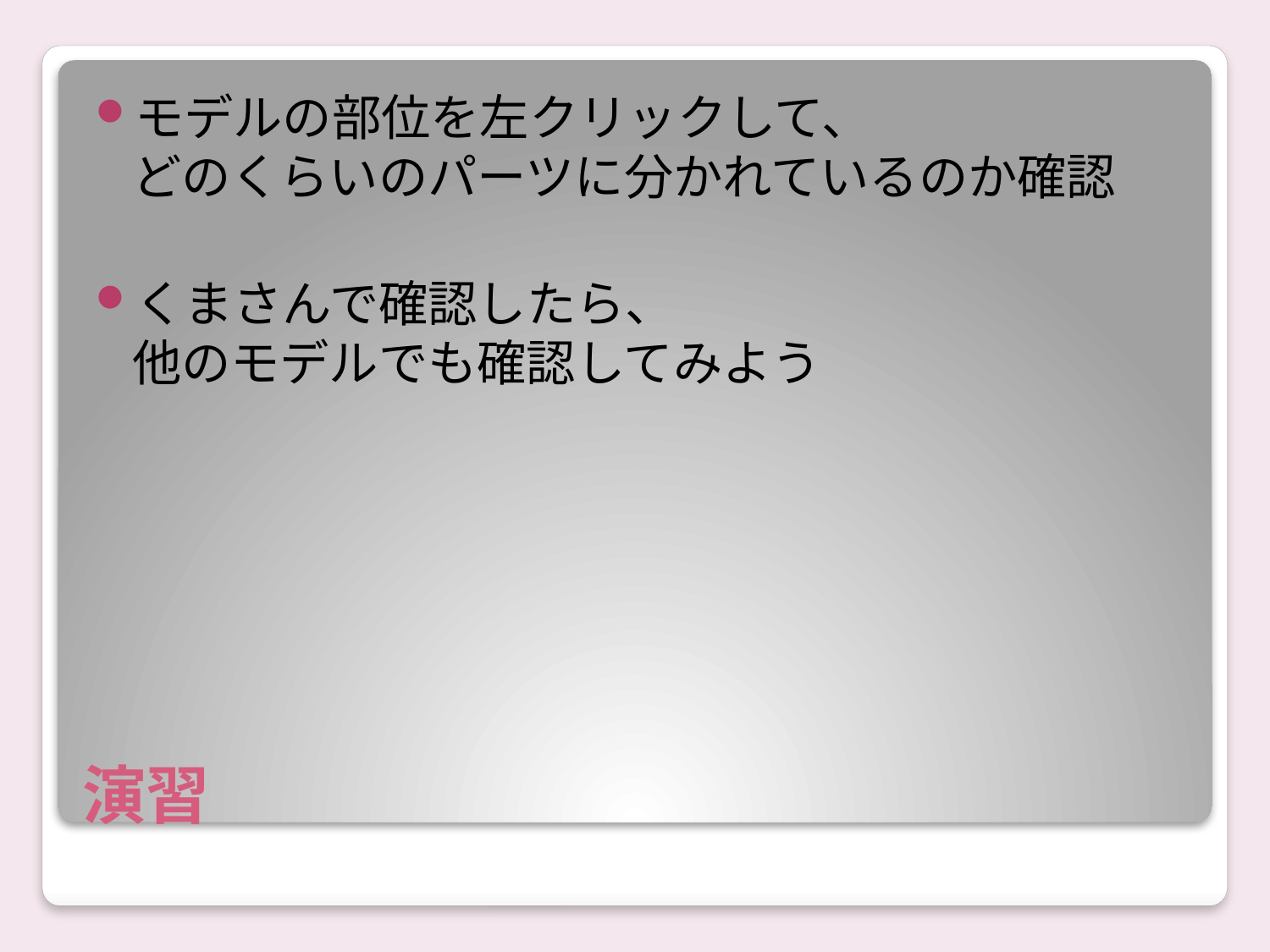

モデルの部位を左クリックして、
どのくらいのパーツに分かれているのか確認

くまさんで確認したら、
他のモデルでも確認してみよう
# 演習